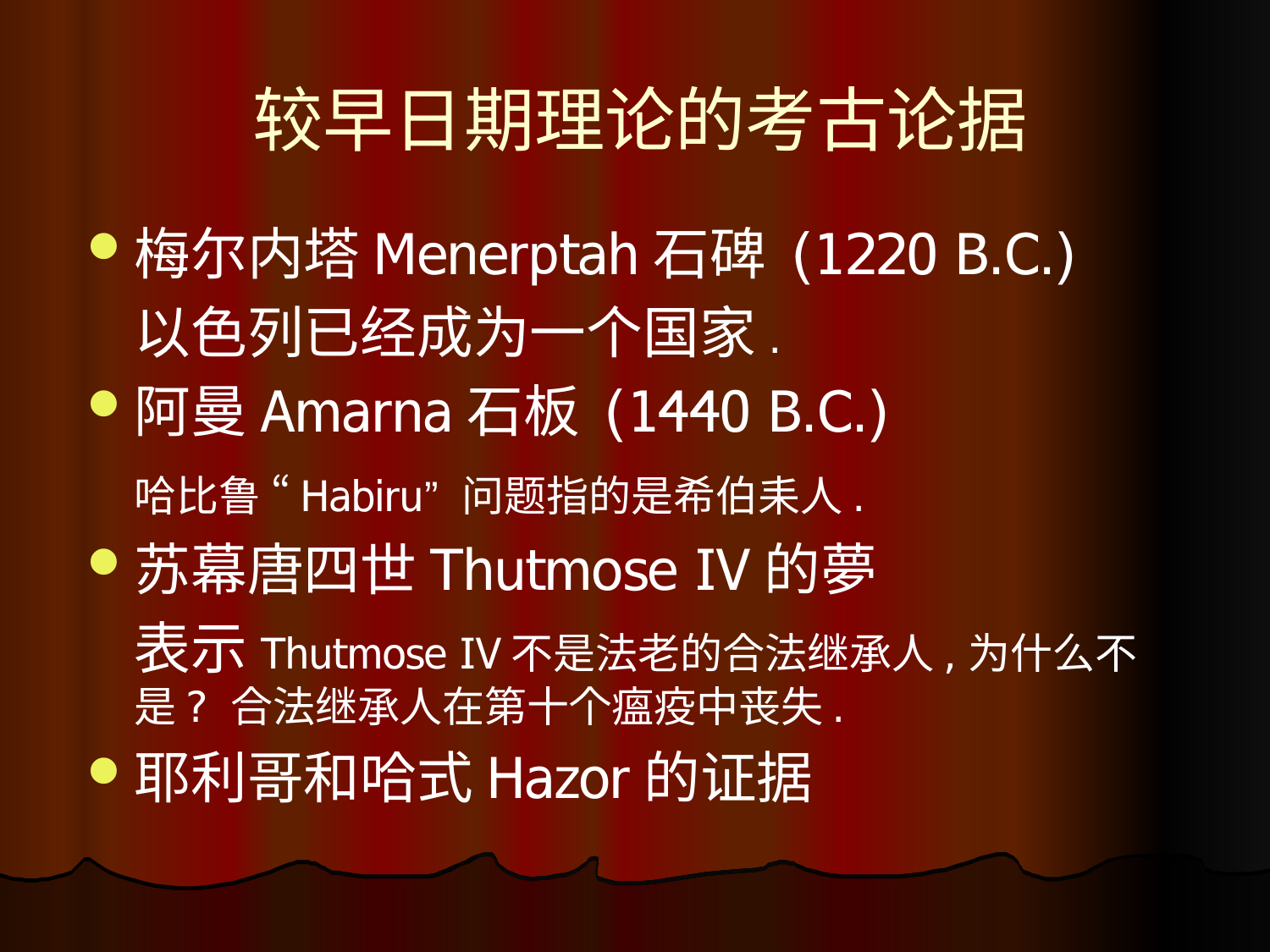

# 较早日期理论的考古论据
梅尔内塔Menerptah石碑 (1220 B.C.)
	以色列已经成为一个国家.
阿曼Amarna石板 (1440 B.C.)
	哈比鲁 “Habiru” 问题指的是希伯耒人.
苏幕唐四世Thutmose IV的夢
	表示Thutmose IV不是法老的合法继承人,为什么不是? 合法继承人在第十个瘟疫中丧失.
耶利哥和哈式Hazor的证据